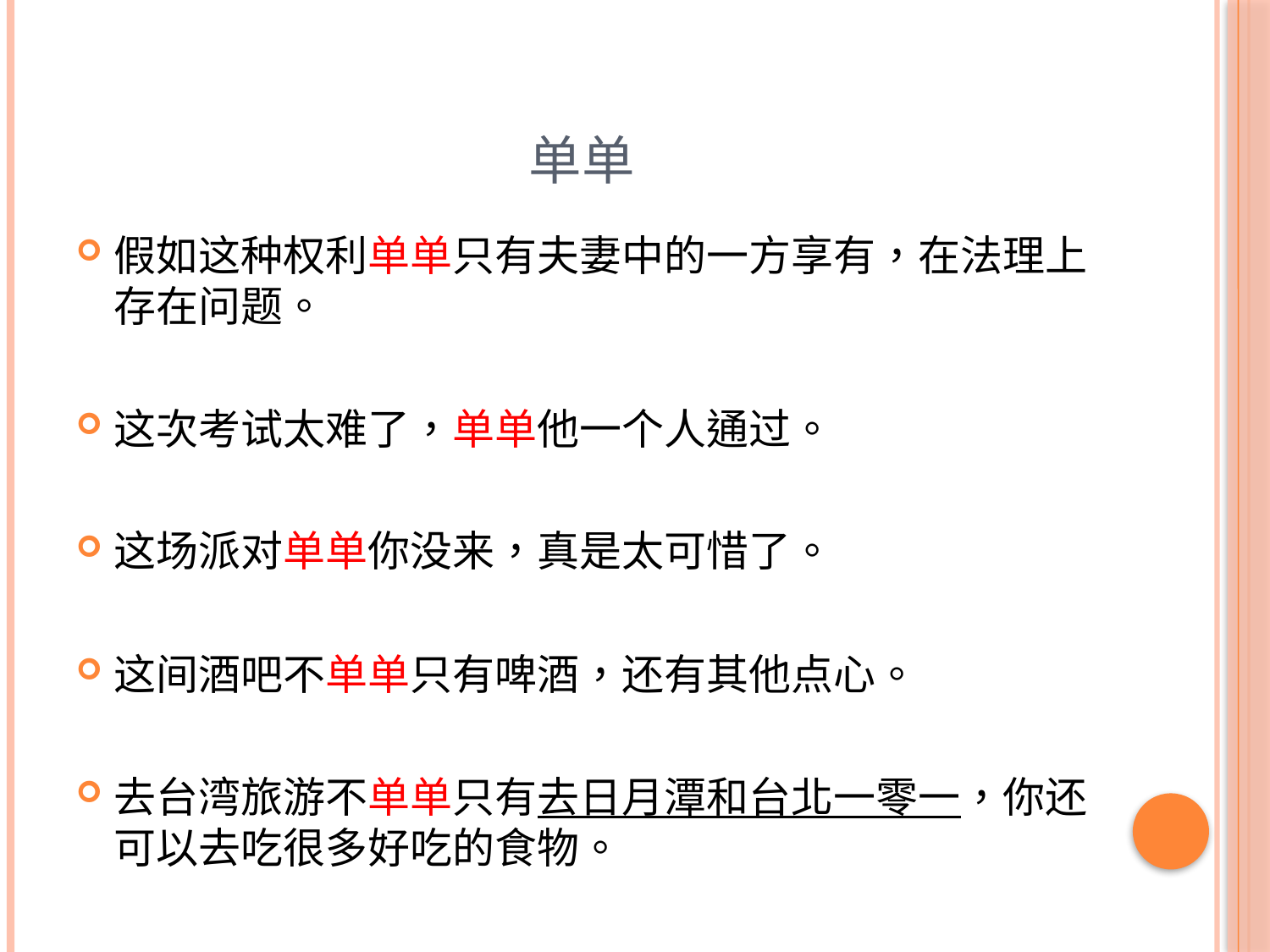

# 单单
假如这种权利单单只有夫妻中的一方享有，在法理上存在问题。

这次考试太难了，单单他一个人通过。

这场派对单单你没来，真是太可惜了。

这间酒吧不单单只有啤酒，还有其他点心。

去台湾旅游不单单只有去日月潭和台北一零一，你还可以去吃很多好吃的食物。